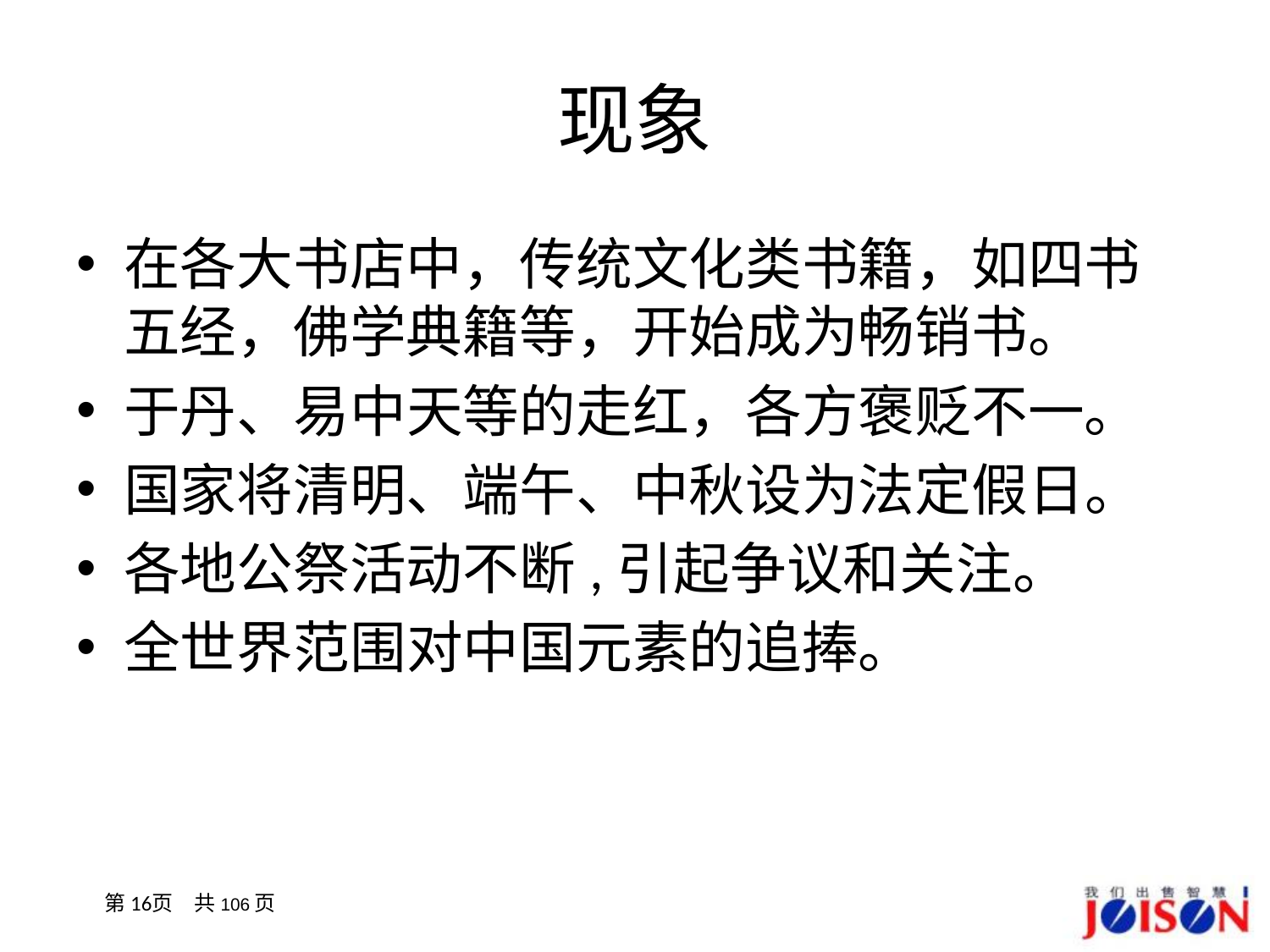

# 现象
在各大书店中，传统文化类书籍，如四书五经，佛学典籍等，开始成为畅销书。
于丹、易中天等的走红，各方褒贬不一。
国家将清明、端午、中秋设为法定假日。
各地公祭活动不断,引起争议和关注。
全世界范围对中国元素的追捧。